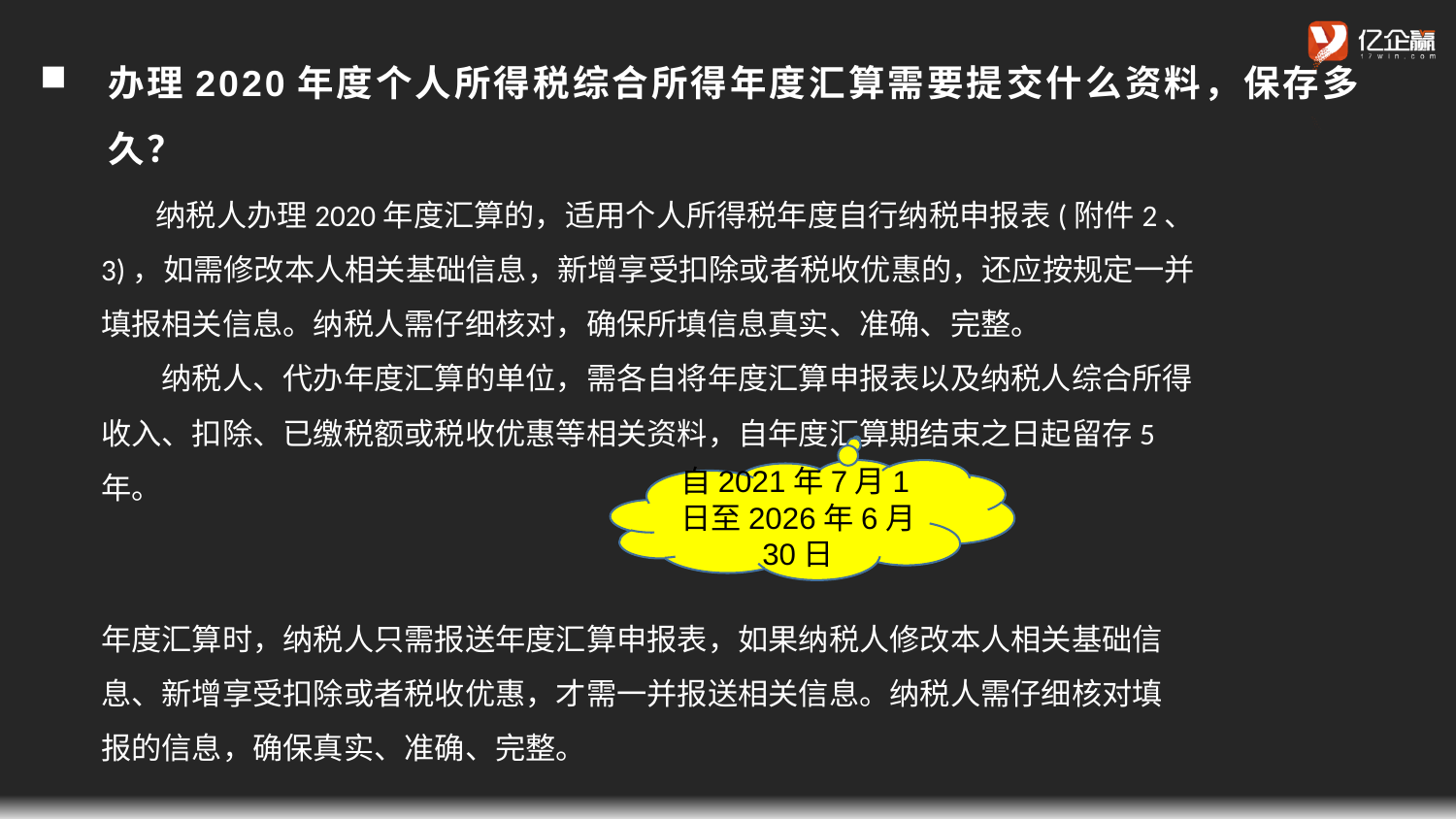

办理2020年度个人所得税综合所得年度汇算需要提交什么资料，保存多久？
       纳税人办理2020年度汇算的，适用个人所得税年度自行纳税申报表(附件2、3)，如需修改本人相关基础信息，新增享受扣除或者税收优惠的，还应按规定一并填报相关信息。纳税人需仔细核对，确保所填信息真实、准确、完整。
　　纳税人、代办年度汇算的单位，需各自将年度汇算申报表以及纳税人综合所得收入、扣除、已缴税额或税收优惠等相关资料，自年度汇算期结束之日起留存5年。
自2021年7月1日至2026年6月30日
年度汇算时，纳税人只需报送年度汇算申报表，如果纳税人修改本人相关基础信息、新增享受扣除或者税收优惠，才需一并报送相关信息。纳税人需仔细核对填报的信息，确保真实、准确、完整。